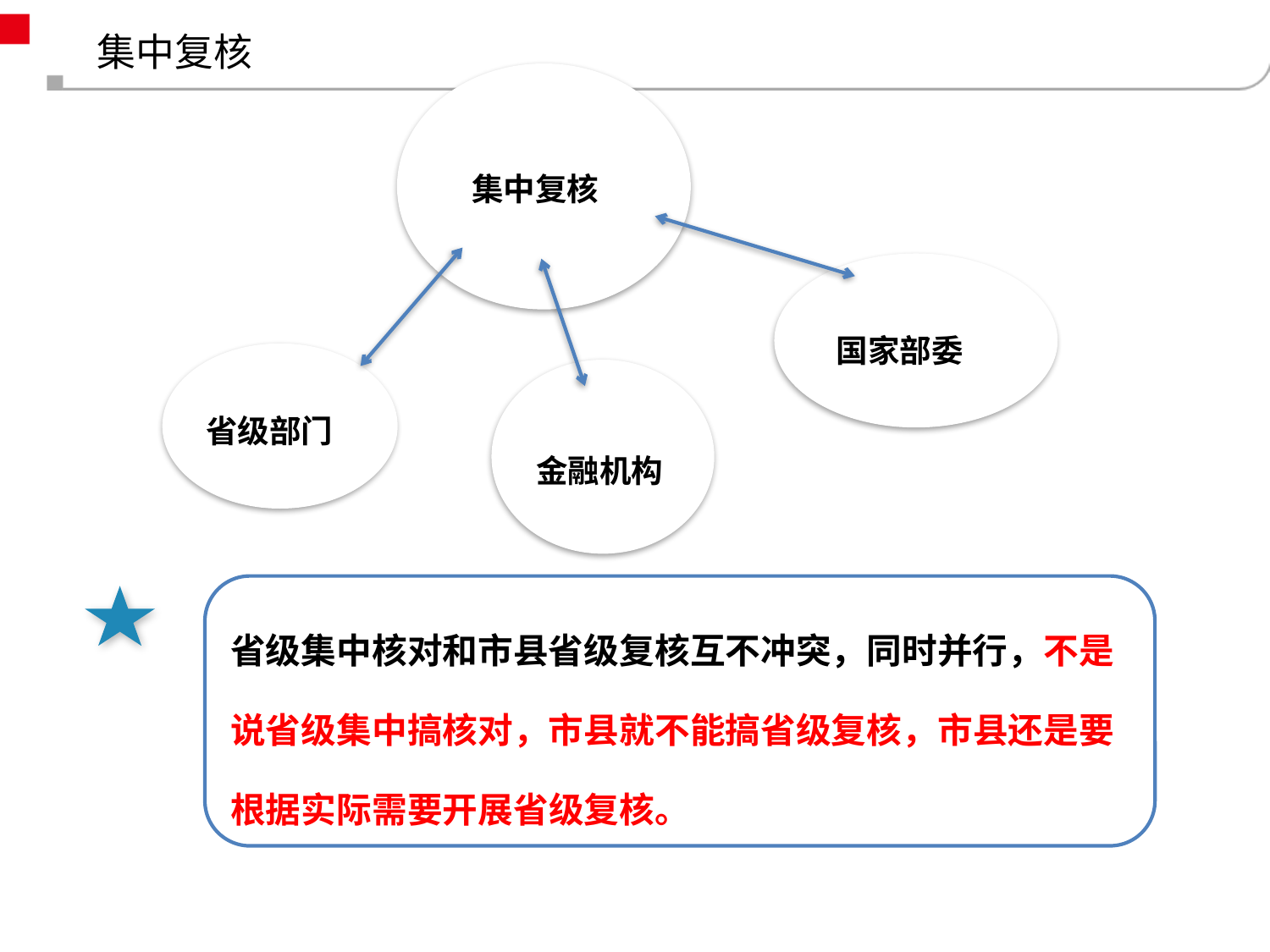

# 集中复核

集中复核

国家部委

省级部门
金融机构
省级集中核对和市县省级复核互不冲突，同时并行，不是说省级集中搞核对，市县就不能搞省级复核，市县还是要根据实际需要开展省级复核。